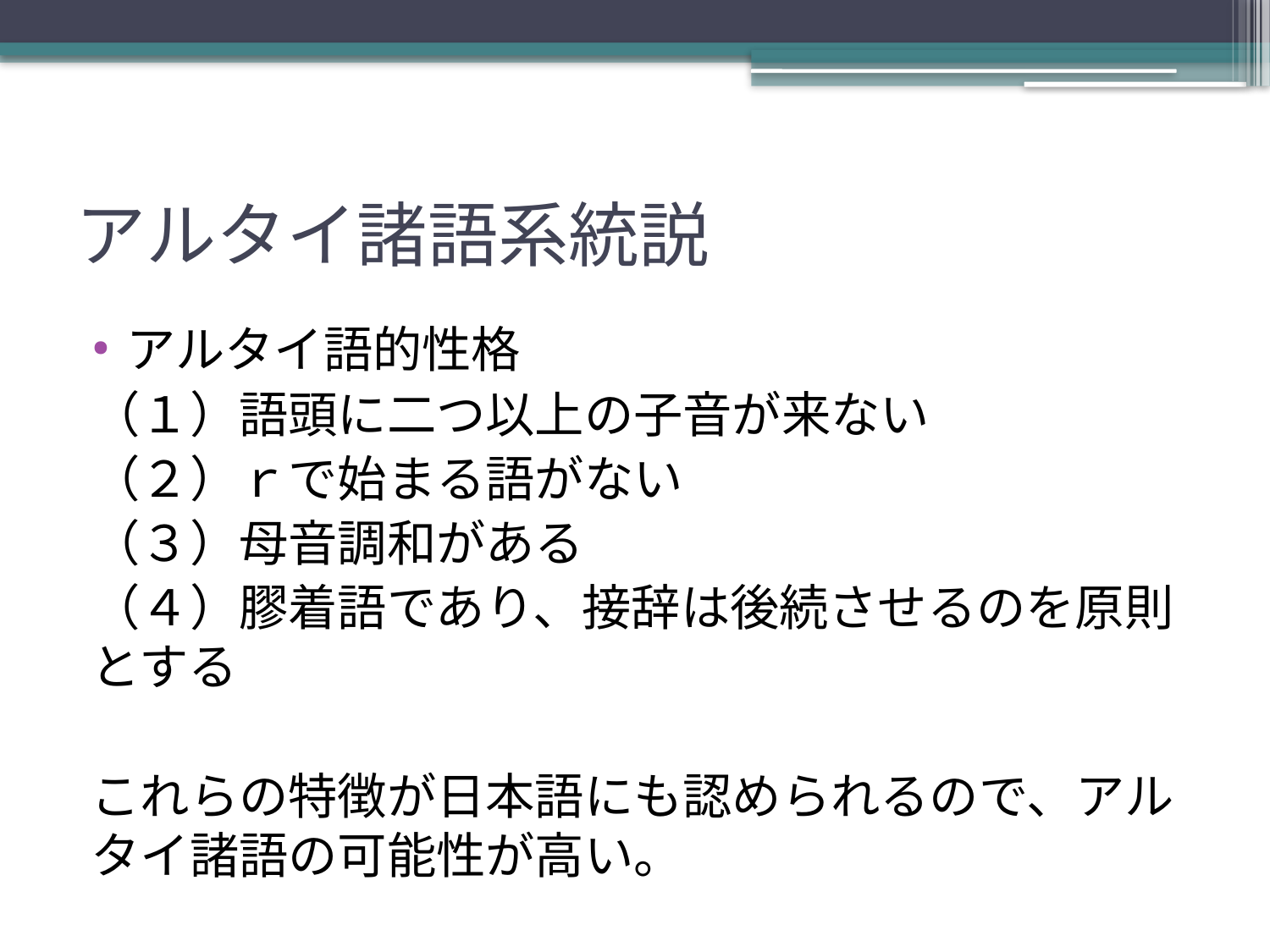

# アルタイ諸語系統説
アルタイ語的性格
（１）語頭に二つ以上の子音が来ない
（２）ｒで始まる語がない
（３）母音調和がある
（４）膠着語であり、接辞は後続させるのを原則とする

これらの特徴が日本語にも認められるので、アルタイ諸語の可能性が高い。